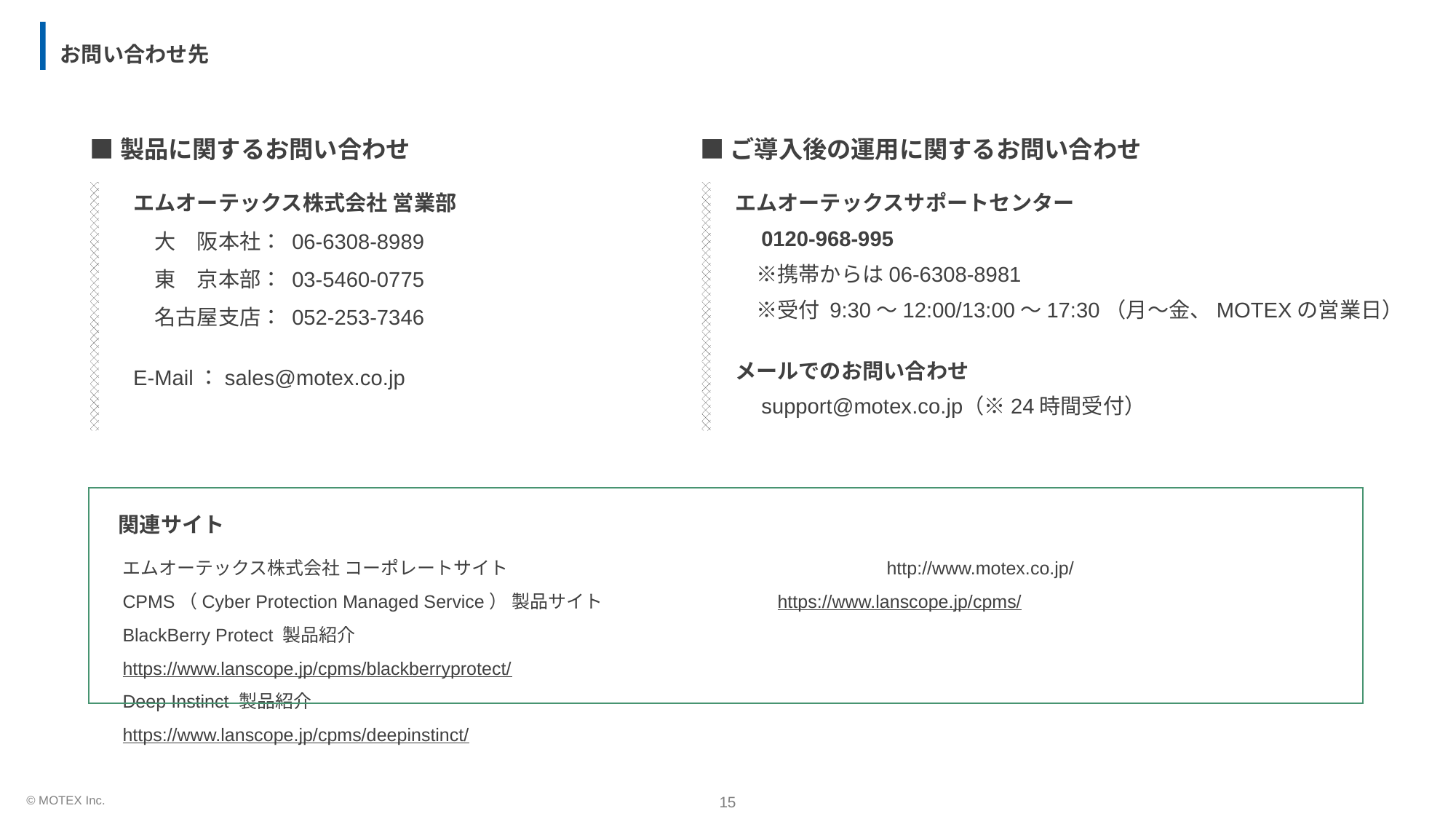

お問い合わせ先
■製品に関するお問い合わせ
■ご導入後の運用に関するお問い合わせ
エムオーテックス株式会社 営業部
　大　阪本社： 06-6308-8989
　東　京本部： 03-5460-0775
　名古屋支店： 052-253-7346

E-Mail：sales@motex.co.jp
エムオーテックスサポートセンター
　0120-968-995
　※携帯からは06-6308-8981
　※受付 9:30～12:00/13:00〜17:30（月～金、MOTEXの営業日）

メールでのお問い合わせ
　support@motex.co.jp（※24時間受付）

関連サイト
エムオーテックス株式会社 コーポレートサイト				http://www.motex.co.jp/
CPMS（Cyber Protection Managed Service） 製品サイト		https://www.lanscope.jp/cpms/
BlackBerry Protect 製品紹介　							https://www.lanscope.jp/cpms/blackberryprotect/
Deep Instinct 製品紹介								https://www.lanscope.jp/cpms/deepinstinct/